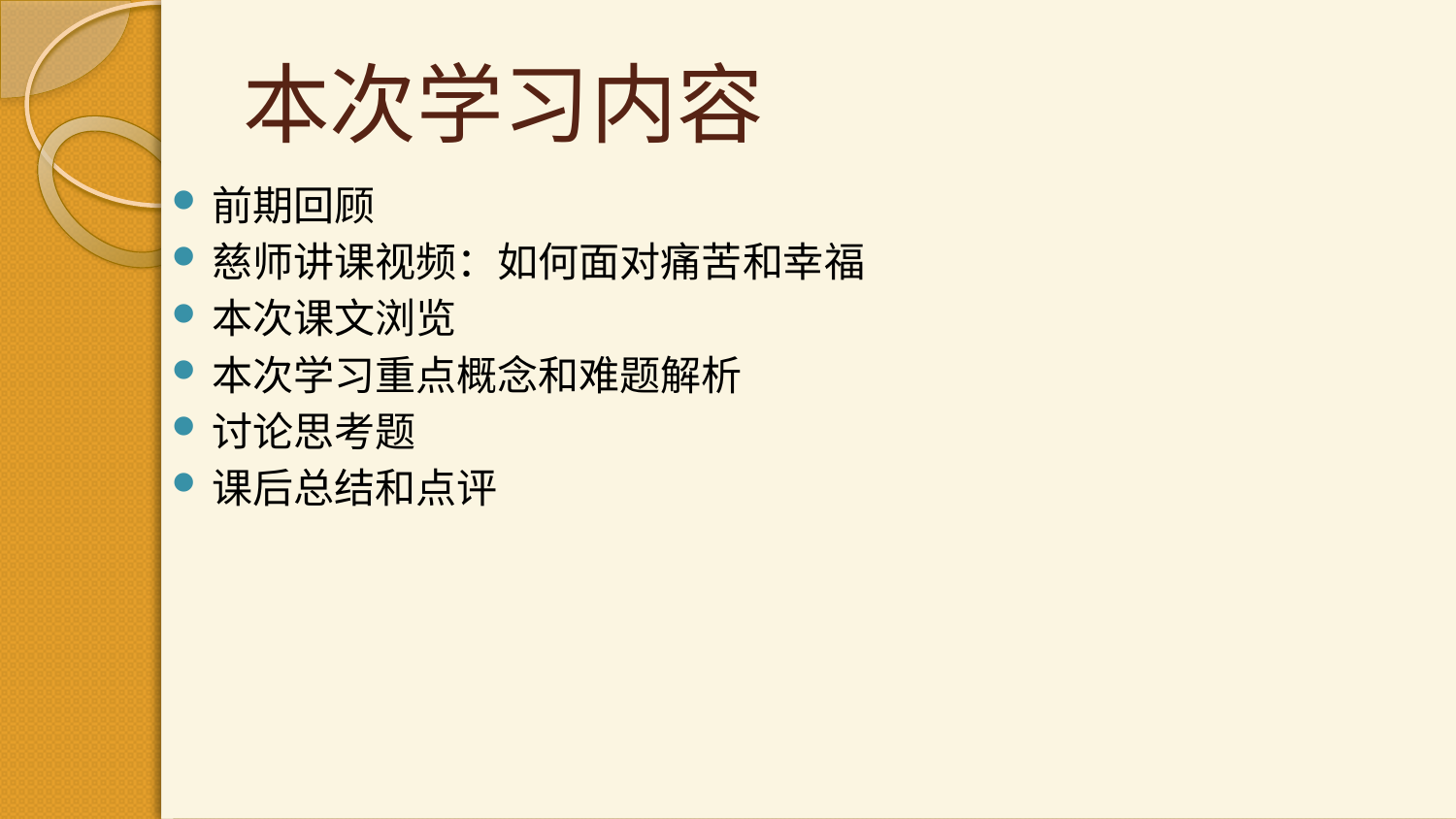

# 本次学习内容
前期回顾
慈师讲课视频：如何面对痛苦和幸福
本次课文浏览
本次学习重点概念和难题解析
讨论思考题
课后总结和点评